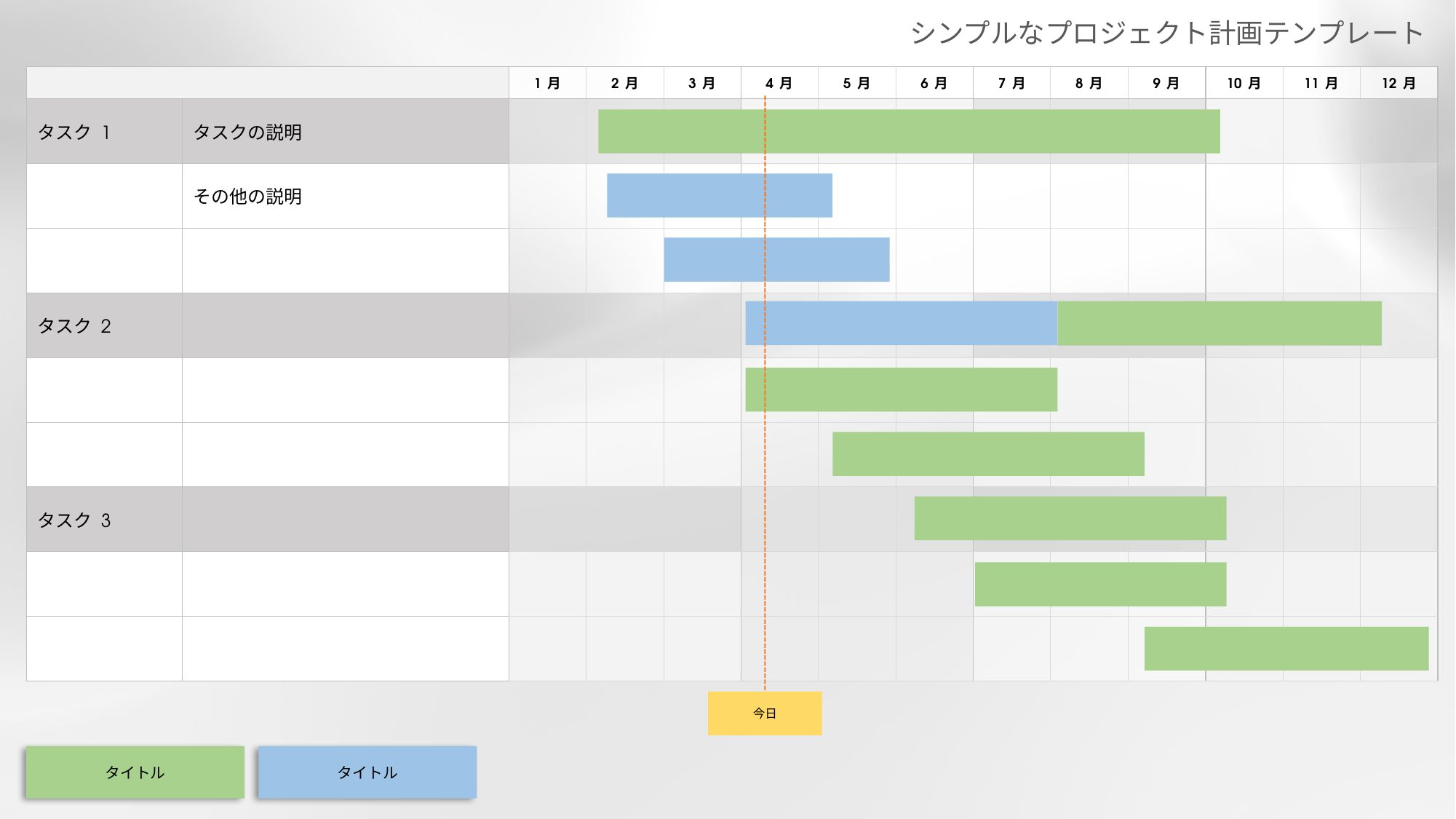

シンプルなプロジェクト計画テンプレート
|  |  | 1 月 | 2 月 | 3 月 | 4 月 | 5 月 | 6 月 | 7 月 | 8 月 | 9 月 | 10 月 | 11 月 | 12 月 |
| --- | --- | --- | --- | --- | --- | --- | --- | --- | --- | --- | --- | --- | --- |
| タスク 1 | タスクの説明 |  |  |  |  |  |  |  |  |  |  |  |  |
|  | その他の説明 |  |  |  |  |  |  |  |  |  |  |  |  |
|  |  |  |  |  |  |  |  |  |  |  |  |  |  |
| タスク 2 |  |  |  |  |  |  |  |  |  |  |  |  |  |
|  |  |  |  |  |  |  |  |  |  |  |  |  |  |
|  |  |  |  |  |  |  |  |  |  |  |  |  |  |
| タスク 3 |  |  |  |  |  |  |  |  |  |  |  |  |  |
|  |  |  |  |  |  |  |  |  |  |  |  |  |  |
|  |  |  |  |  |  |  |  |  |  |  |  |  |  |

今日
タイトル
タイトル